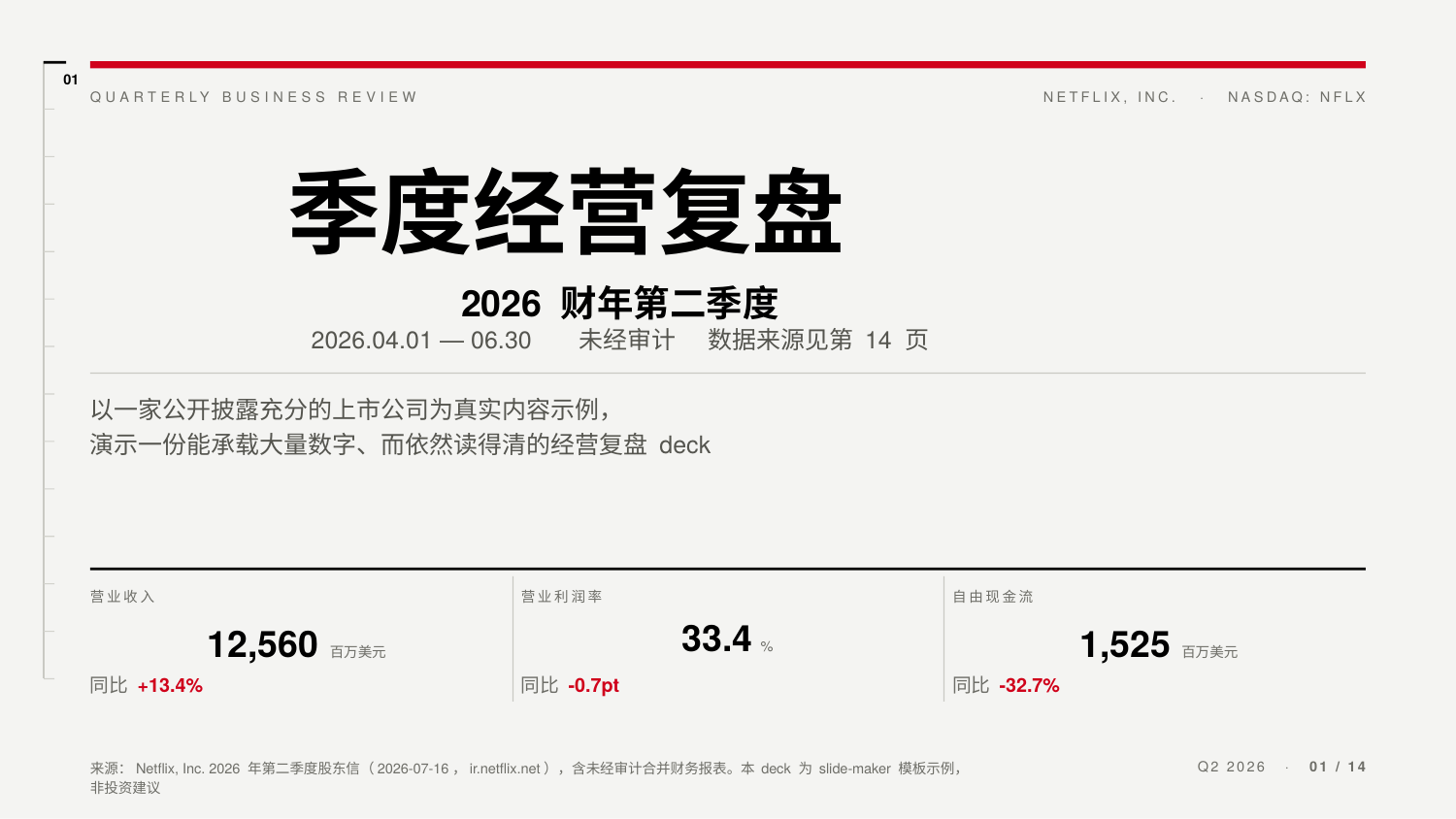

01
QUARTERLY BUSINESS REVIEW
NETFLIX, INC.   ·   NASDAQ: NFLX

季度经营复盘

2026 财年第二季度

2026.04.01 — 06.30      未经审计      数据来源见第 14 页

以一家公开披露充分的上市公司为真实内容示例，
演示一份能承载大量数字、而依然读得清的经营复盘 deck

营业收入
营业利润率
自由现金流

12,560  百万美元
33.4  %
1,525  百万美元

同比 +13.4%
同比 -0.7pt
同比 -32.7%

来源：Netflix, Inc. 2026 年第二季度股东信（2026-07-16，ir.netflix.net），含未经审计合并财务报表。本 deck 为 slide-maker 模板示例，非投资建议
Q2 2026   ·   01 / 14